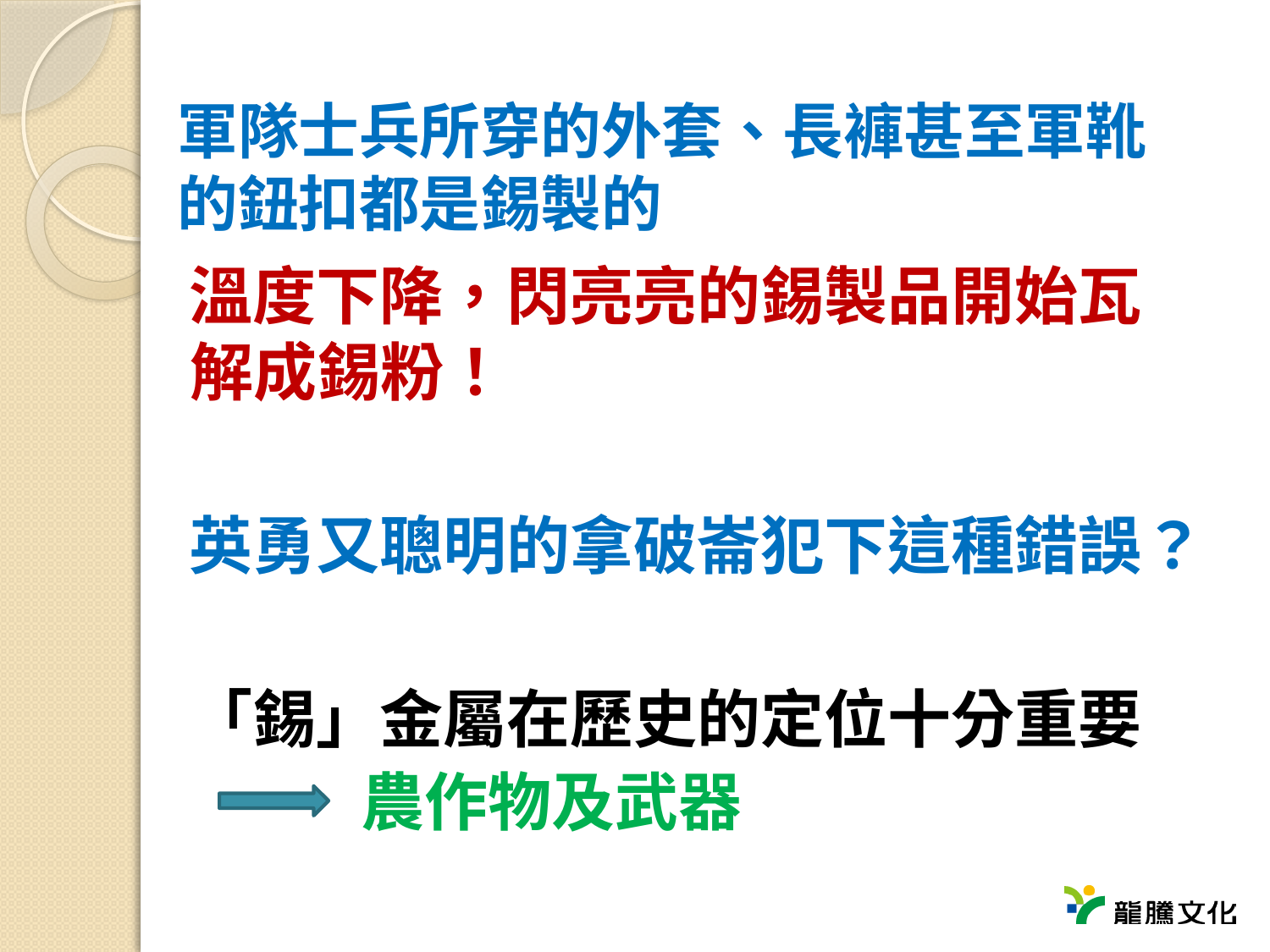

# 軍隊士兵所穿的外套、長褲甚至軍靴的鈕扣都是錫製的
溫度下降，閃亮亮的錫製品開始瓦解成錫粉！

英勇又聰明的拿破崙犯下這種錯誤？

「錫」金屬在歷史的定位十分重要

農作物及武器